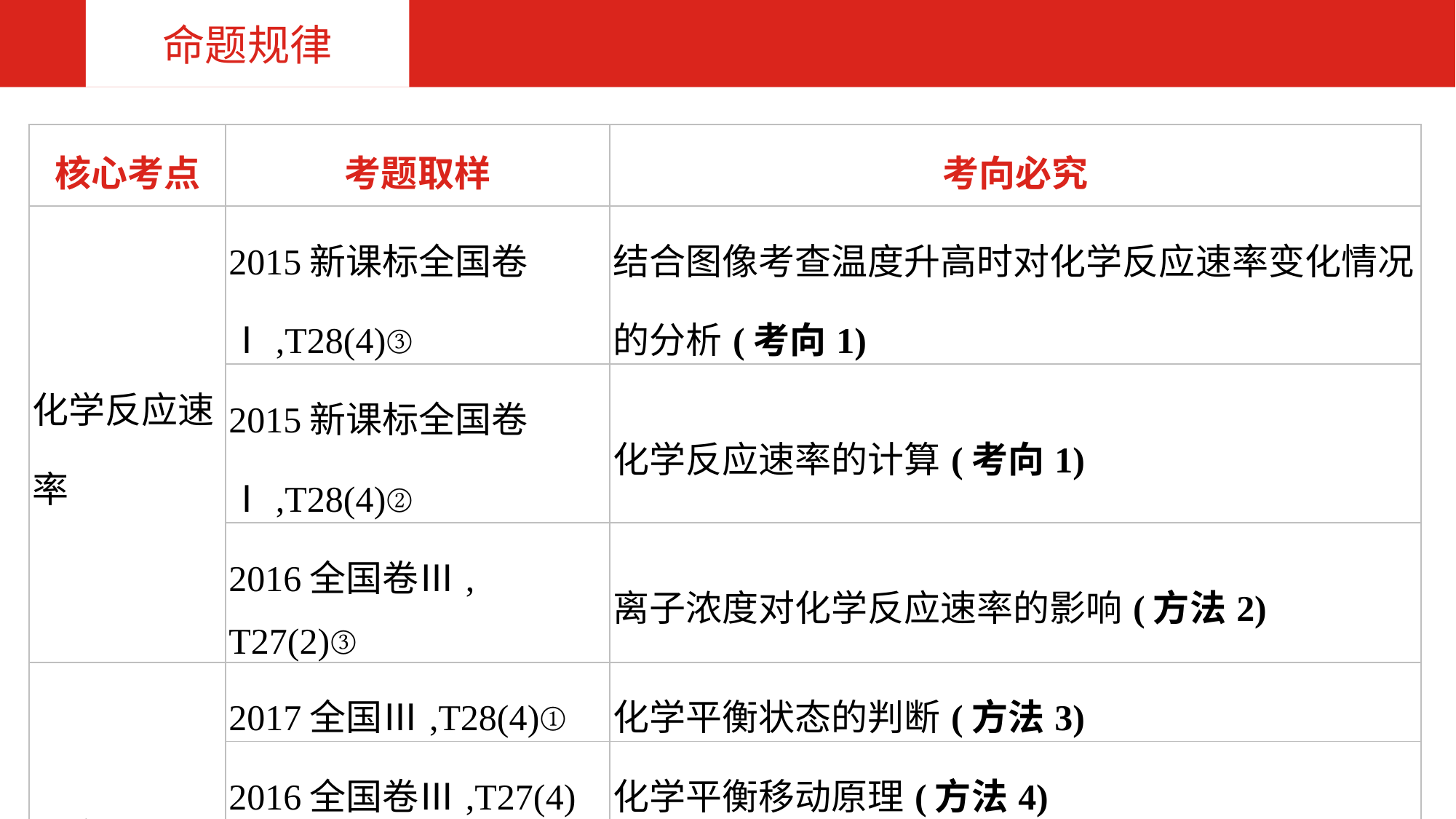

命题规律
| 核心考点 | 考题取样 | 考向必究 |
| --- | --- | --- |
| 化学反应速率 | 2015新课标全国卷Ⅰ,T28(4)③ | 结合图像考查温度升高时对化学反应速率变化情况的分析(考向1) |
|  | 2015新课标全国卷Ⅰ,T28(4)② | 化学反应速率的计算(考向1) |
|  | 2016全国卷Ⅲ, T27(2)③ | 离子浓度对化学反应速率的影响(方法2) |
| 化学平衡 | 2017全国Ⅲ,T28(4)① | 化学平衡状态的判断(方法3) |
|  | 2016全国卷Ⅲ,T27(4) | 化学平衡移动原理(方法4) |
|  | 2016全国卷Ⅱ,T27 | 结合化工生产实际考查化学反应速率和化学平衡的应用(考向3) |